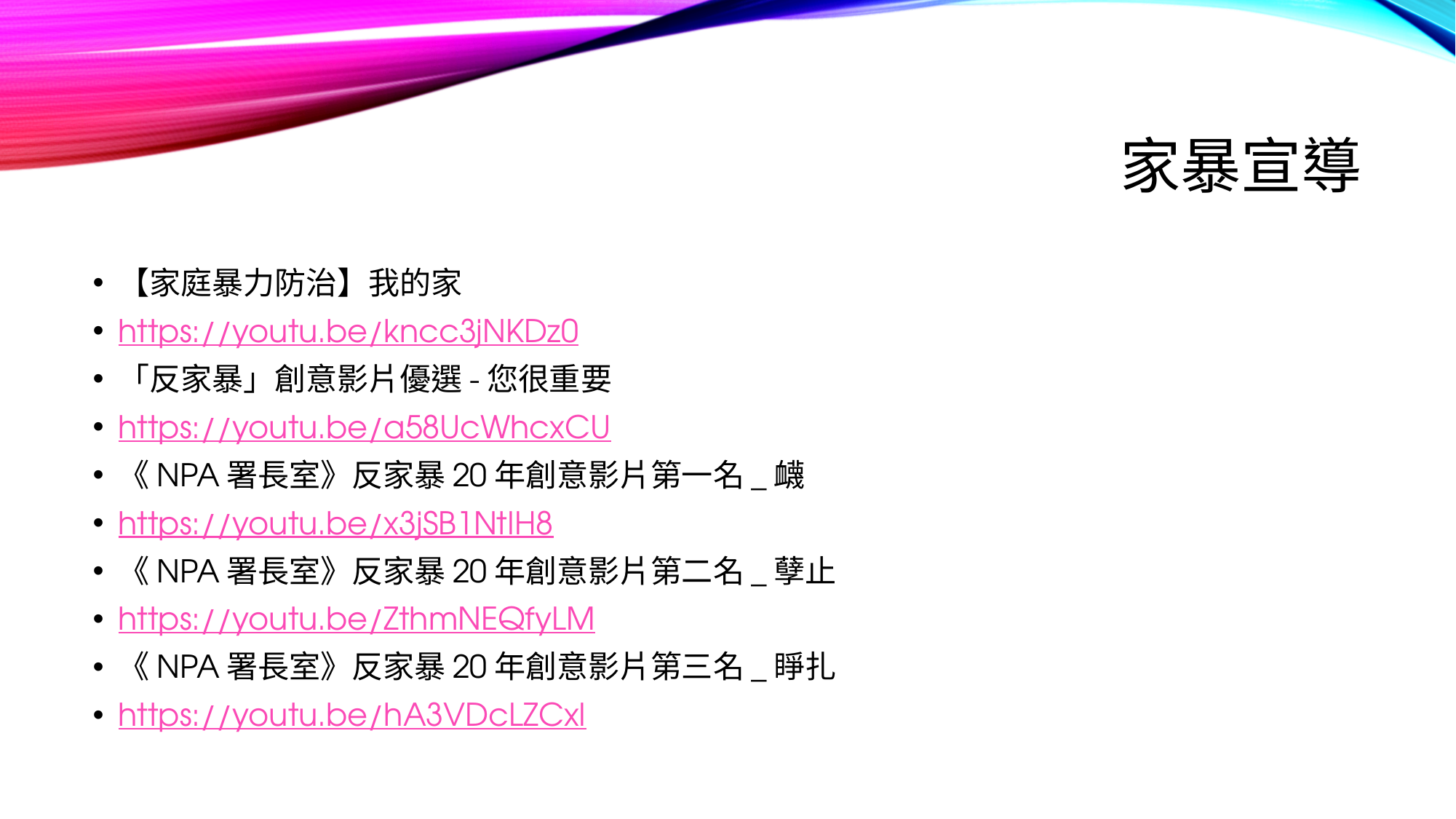

# 家暴宣導
【家庭暴力防治】我的家
https://youtu.be/kncc3jNKDz0
「反家暴」創意影片優選-您很重要
https://youtu.be/a58UcWhcxCU
《NPA署長室》反家暴20年創意影片第一名_衊
https://youtu.be/x3jSB1NtIH8
《NPA署長室》反家暴20年創意影片第二名_孽止
https://youtu.be/ZthmNEQfyLM
《NPA署長室》反家暴20年創意影片第三名_睜扎
https://youtu.be/hA3VDcLZCxI